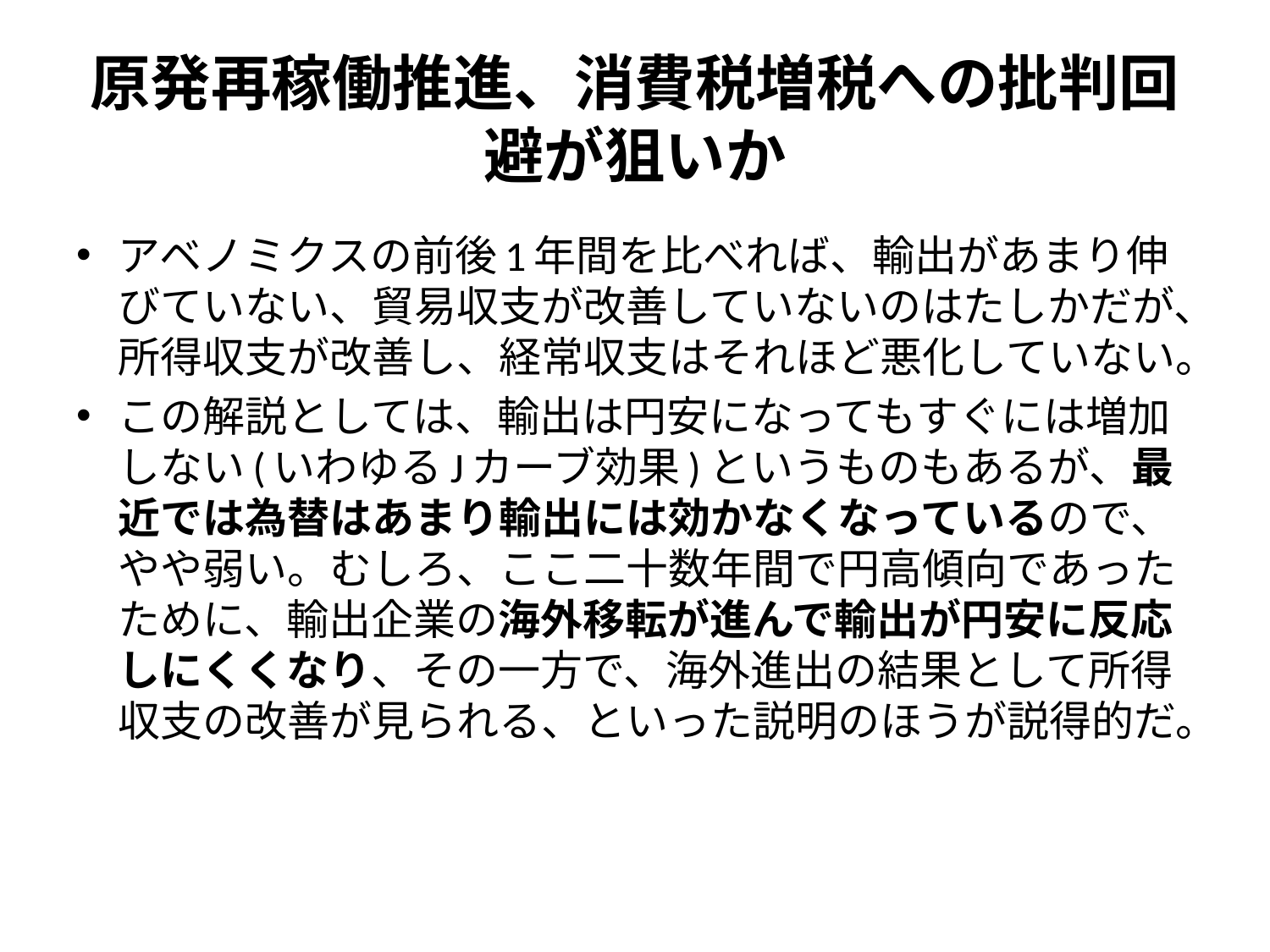

# 原発再稼働推進、消費税増税への批判回避が狙いか
アベノミクスの前後1年間を比べれば、輸出があまり伸びていない、貿易収支が改善していないのはたしかだが、所得収支が改善し、経常収支はそれほど悪化していない。
この解説としては、輸出は円安になってもすぐには増加しない(いわゆるJカーブ効果)というものもあるが、最近では為替はあまり輸出には効かなくなっているので、やや弱い。むしろ、ここ二十数年間で円高傾向であったために、輸出企業の海外移転が進んで輸出が円安に反応しにくくなり、その一方で、海外進出の結果として所得収支の改善が見られる、といった説明のほうが説得的だ。